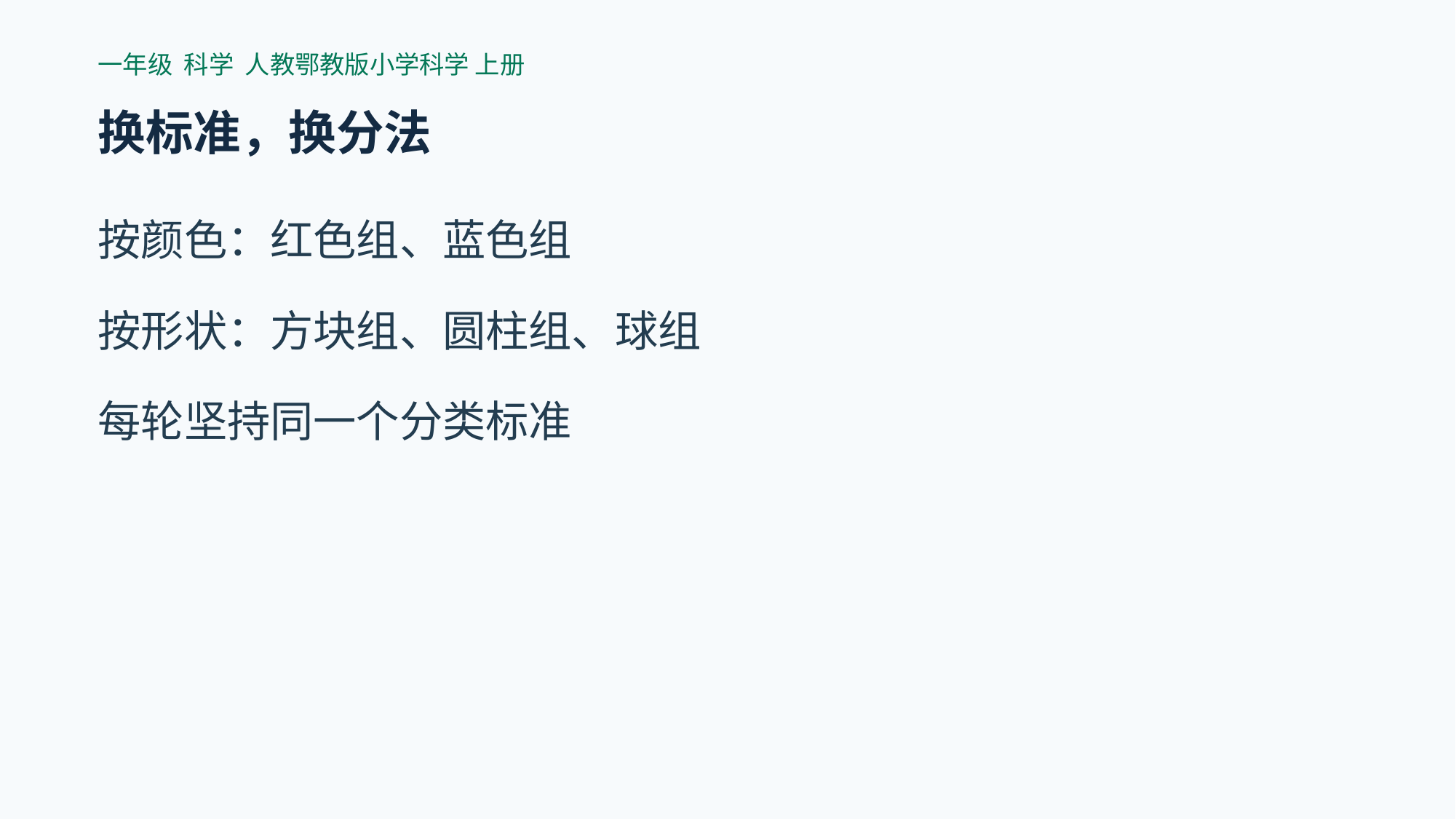

一年级  科学  人教鄂教版小学科学 上册
换标准，换分法
按颜色：红色组、蓝色组
按形状：方块组、圆柱组、球组
每轮坚持同一个分类标准